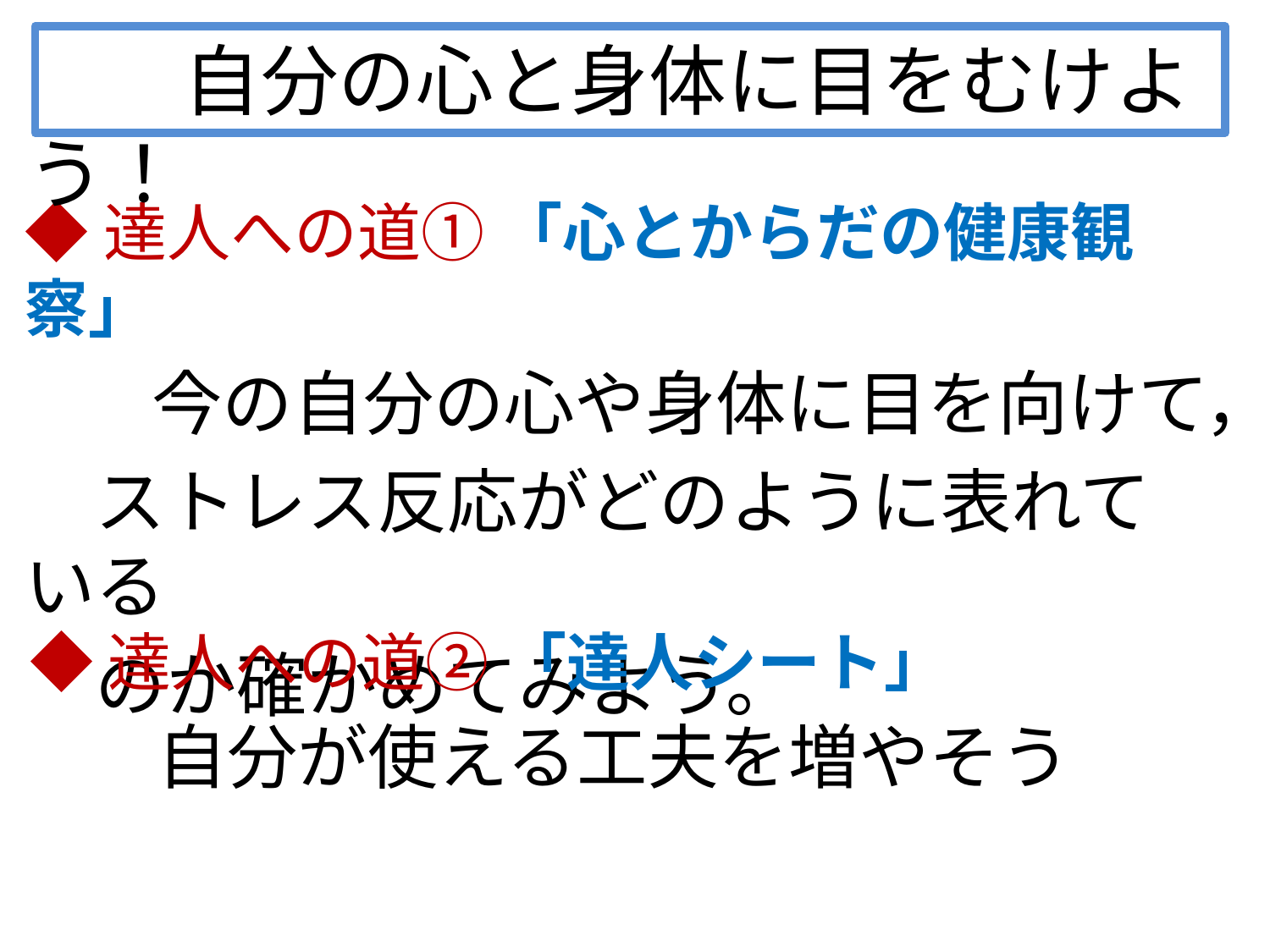

自分の心と身体に目をむけよう！

◆達人への道① 「心とからだの健康観察」
　　今の自分の心や身体に目を向けて，
　ストレス反応がどのように表れている
　のか確かめてみよう。
◆達人への道② 「達人シート」
　　自分が使える工夫を増やそう